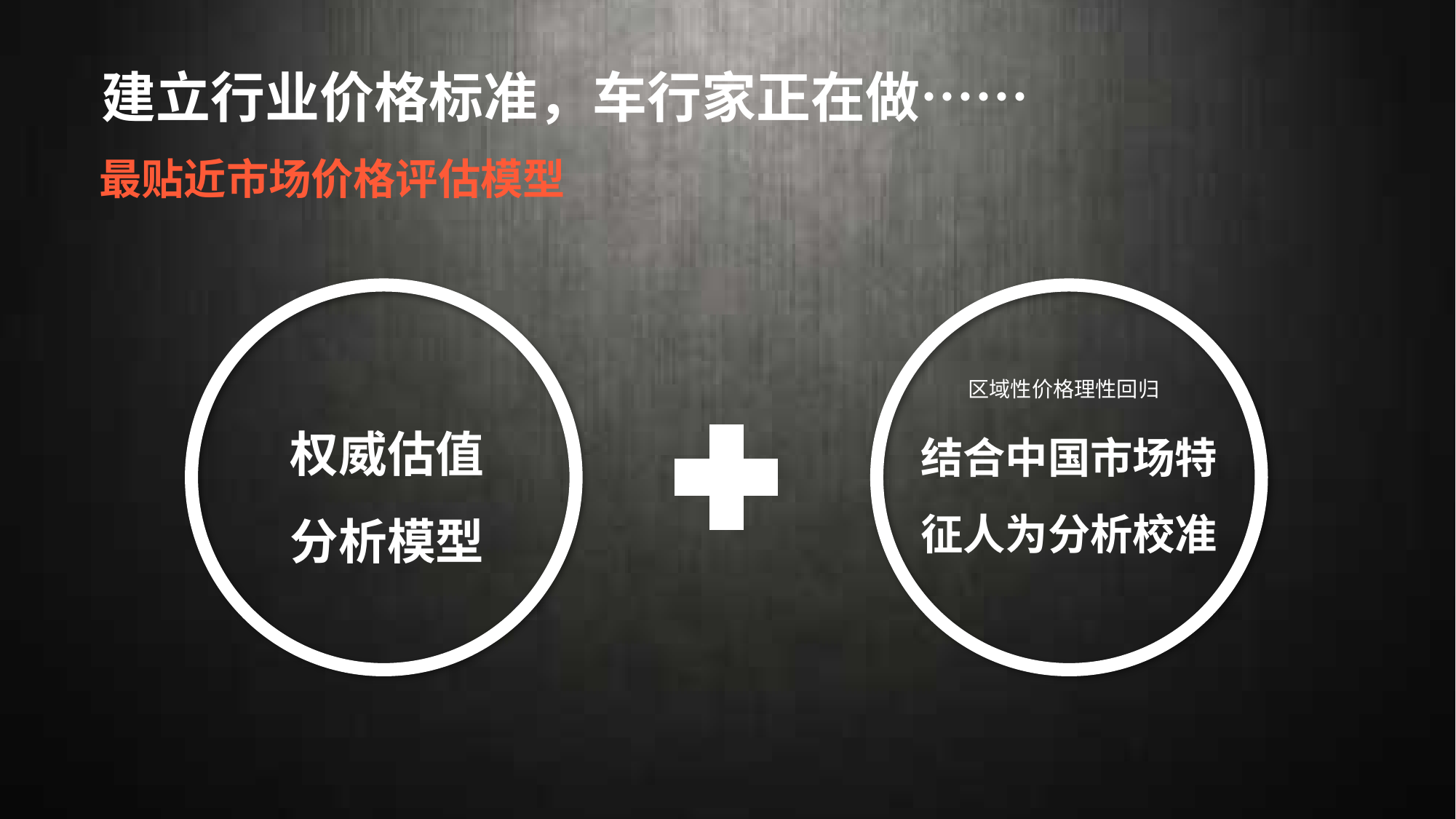

建立行业价格标准，车行家正在做……
最贴近市场价格评估模型

区域性价格理性回归
权威估值
分析模型
结合中国市场特征人为分析校准